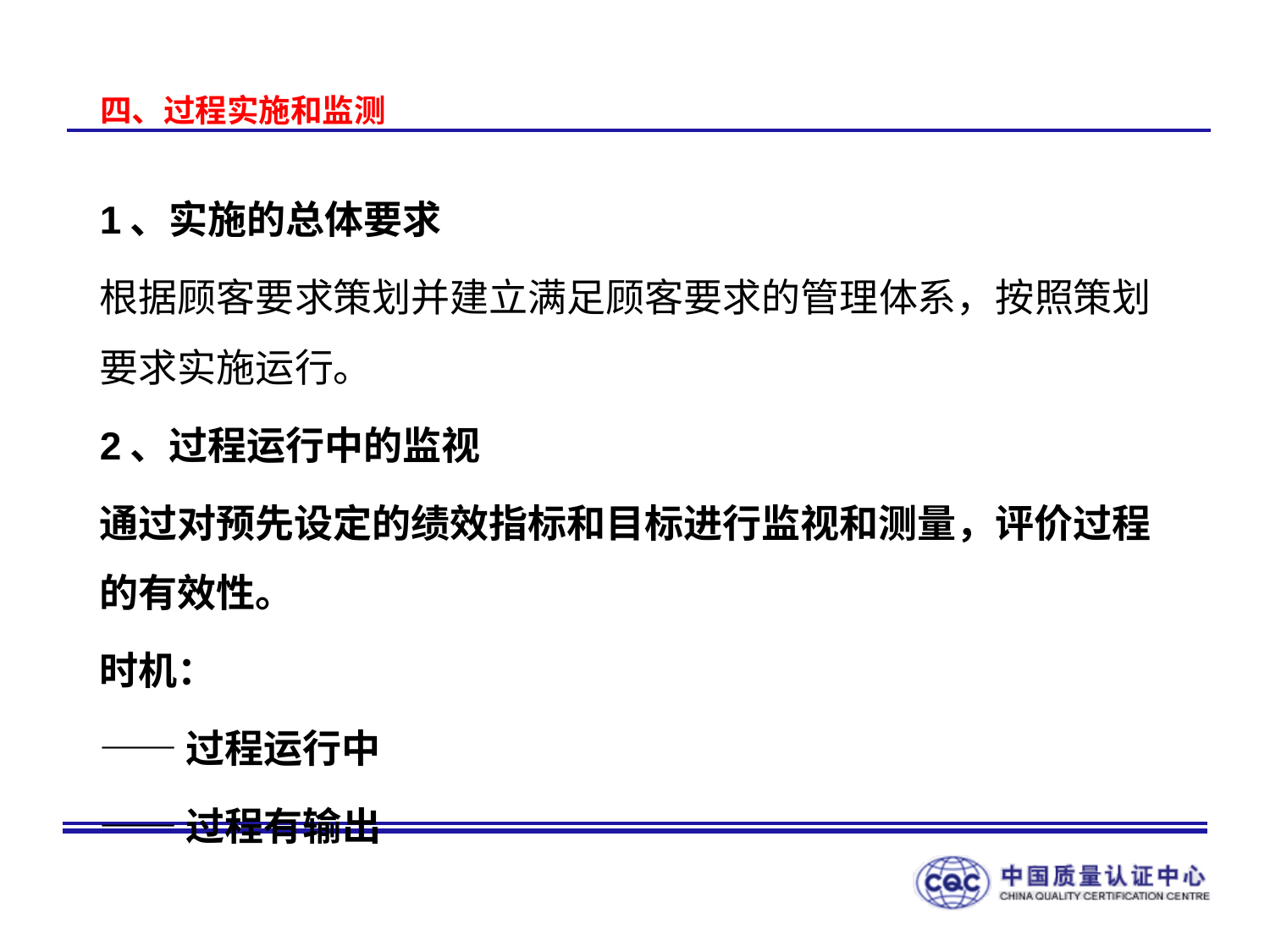

# 四、过程实施和监测
1、实施的总体要求
根据顾客要求策划并建立满足顾客要求的管理体系，按照策划要求实施运行。
2、过程运行中的监视
通过对预先设定的绩效指标和目标进行监视和测量，评价过程的有效性。
时机：
——过程运行中
——过程有输出